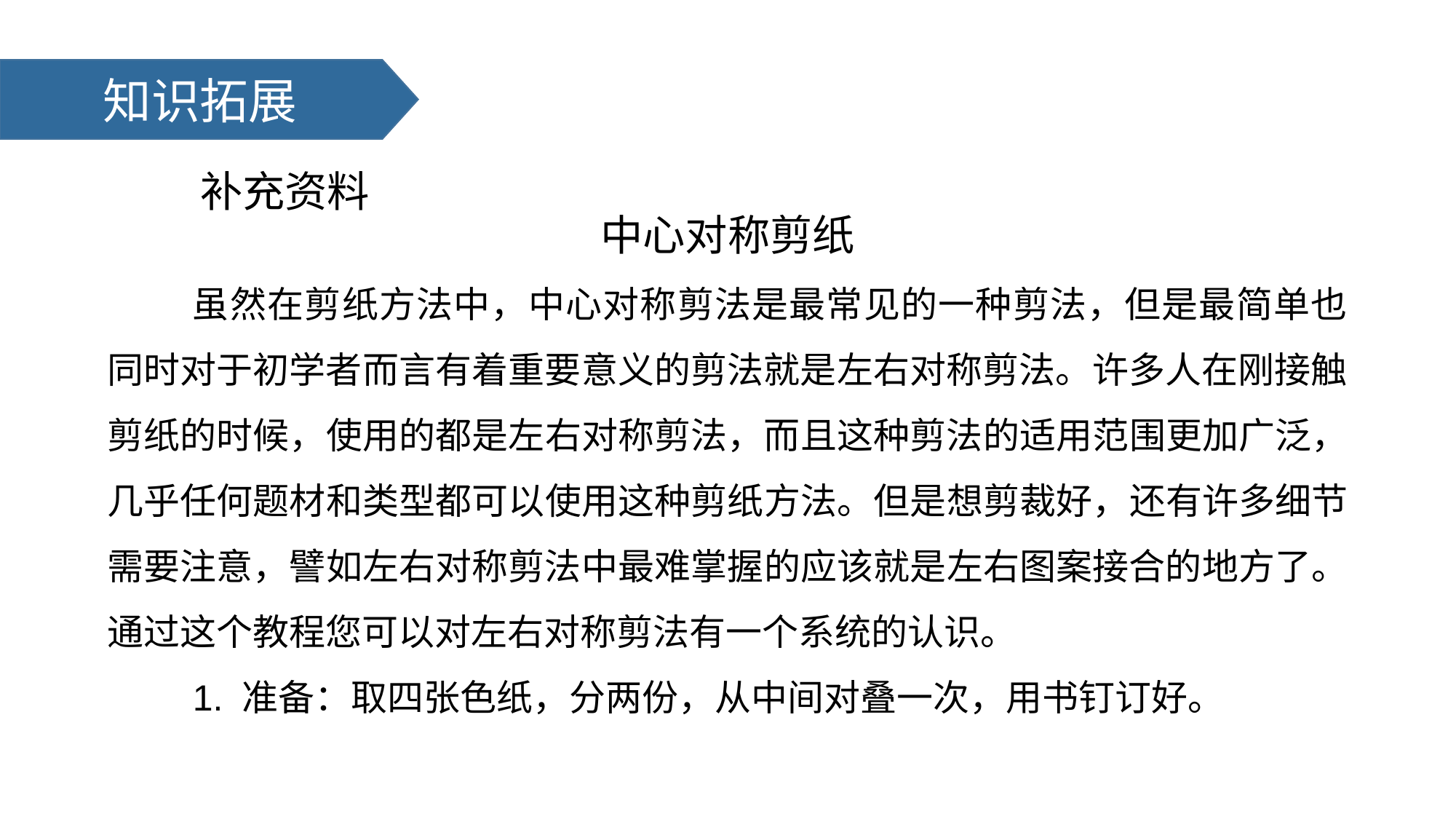

知识拓展
补充资料
中心对称剪纸
虽然在剪纸方法中，中心对称剪法是最常见的一种剪法，但是最简单也同时对于初学者而言有着重要意义的剪法就是左右对称剪法。许多人在刚接触剪纸的时候，使用的都是左右对称剪法，而且这种剪法的适用范围更加广泛，几乎任何题材和类型都可以使用这种剪纸方法。但是想剪裁好，还有许多细节需要注意，譬如左右对称剪法中最难掌握的应该就是左右图案接合的地方了。通过这个教程您可以对左右对称剪法有一个系统的认识。
1. 准备：取四张色纸，分两份，从中间对叠一次，用书钉订好。